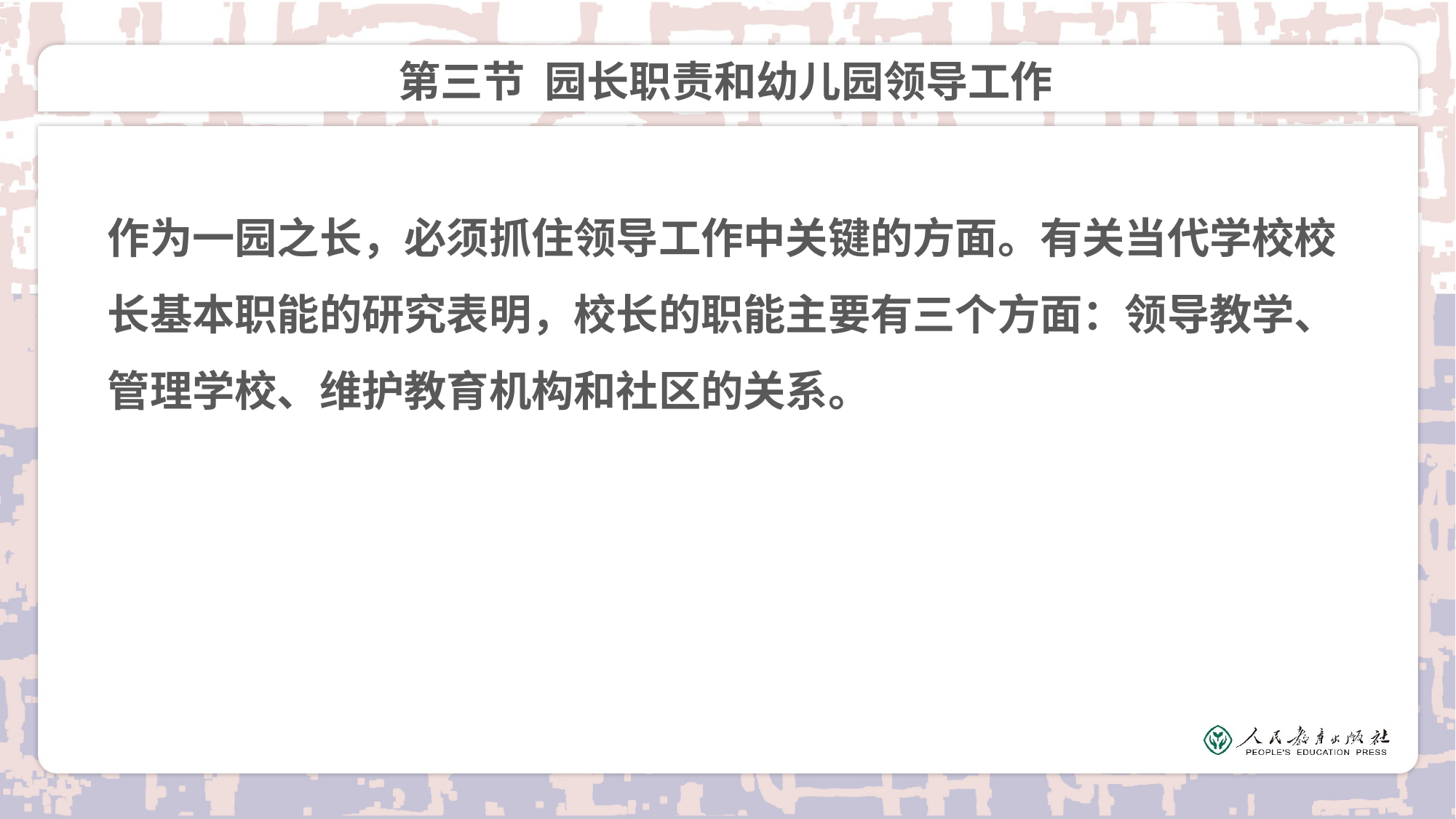

# 第三节  园长职责和幼儿园领导工作
作为一园之长，必须抓住领导工作中关键的方面。有关当代学校校长基本职能的研究表明，校长的职能主要有三个方面：领导教学、管理学校、维护教育机构和社区的关系。